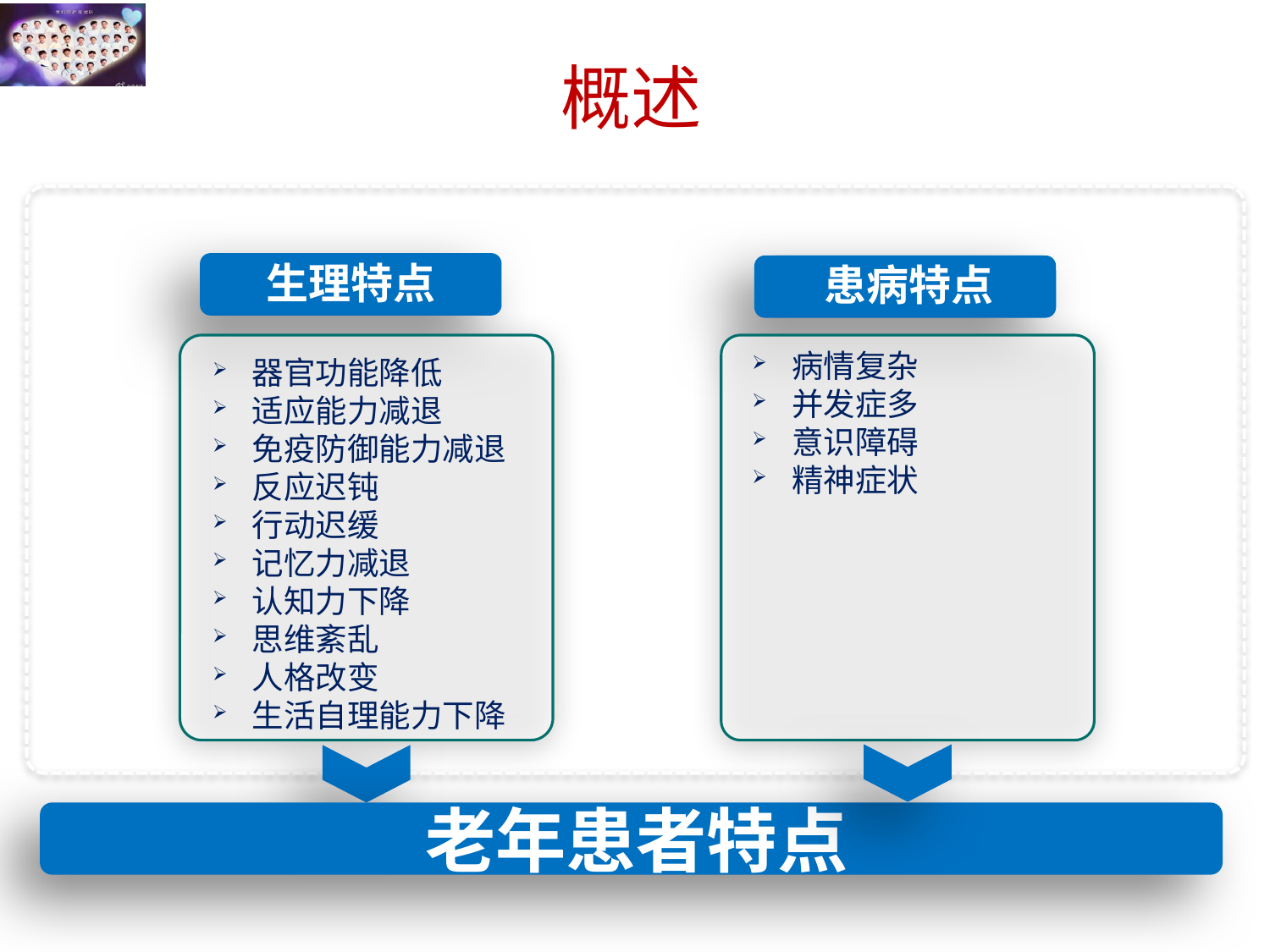

概述

生理特点

患病特点

器官功能降低
适应能力减退
免疫防御能力减退
反应迟钝
行动迟缓
记忆力减退
认知力下降
思维紊乱
人格改变
生活自理能力下降

病情复杂
并发症多
意识障碍
精神症状

老年患者特点